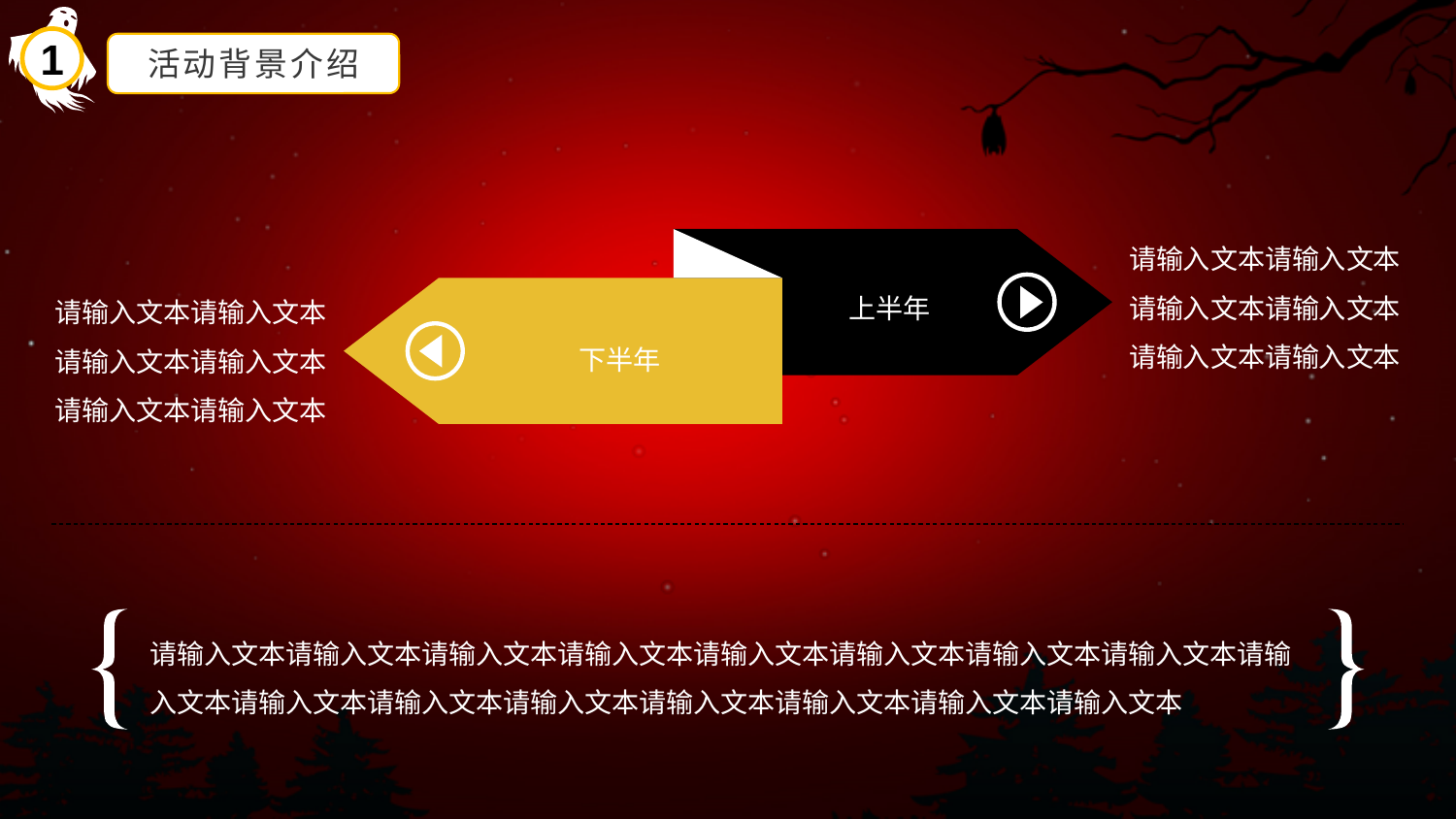

1
活动背景介绍
请输入文本请输入文本请输入文本请输入文本请输入文本请输入文本

上半年

请输入文本请输入文本请输入文本请输入文本请输入文本请输入文本
下半年

请输入文本请输入文本请输入文本请输入文本请输入文本请输入文本请输入文本请输入文本请输入文本请输入文本请输入文本请输入文本请输入文本请输入文本请输入文本请输入文本